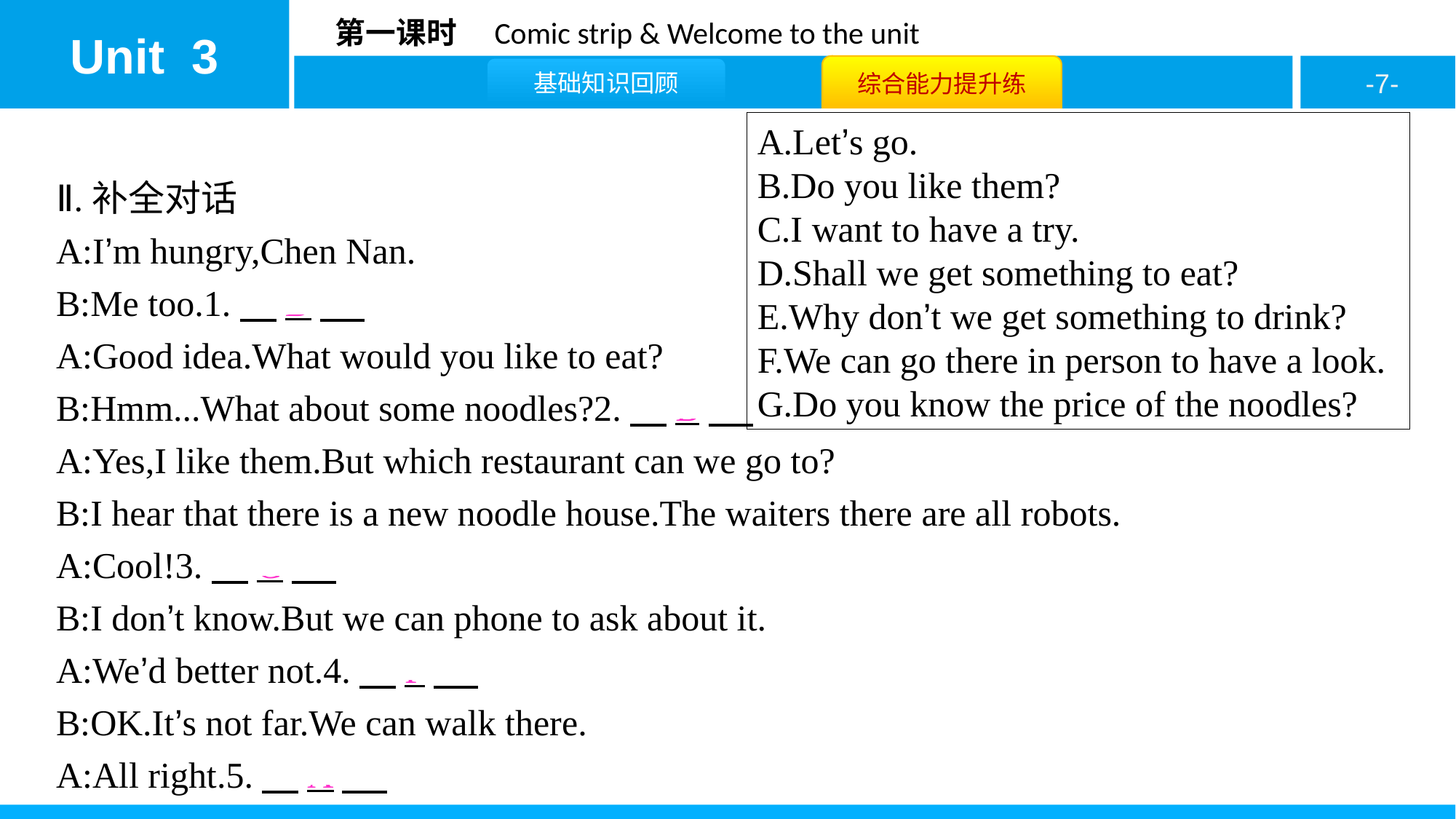

A.Let’s go.
B.Do you like them?
C.I want to have a try.
D.Shall we get something to eat?
E.Why don’t we get something to drink?
F.We can go there in person to have a look.
G.Do you know the price of the noodles?
Ⅱ.补全对话
A:I’m hungry,Chen Nan.
B:Me too.1.　D
A:Good idea.What would you like to eat?
B:Hmm...What about some noodles?2.　B
A:Yes,I like them.But which restaurant can we go to?
B:I hear that there is a new noodle house.The waiters there are all robots.
A:Cool!3.　G
B:I don’t know.But we can phone to ask about it.
A:We’d better not.4.　F
B:OK.It’s not far.We can walk there.
A:All right.5.　A